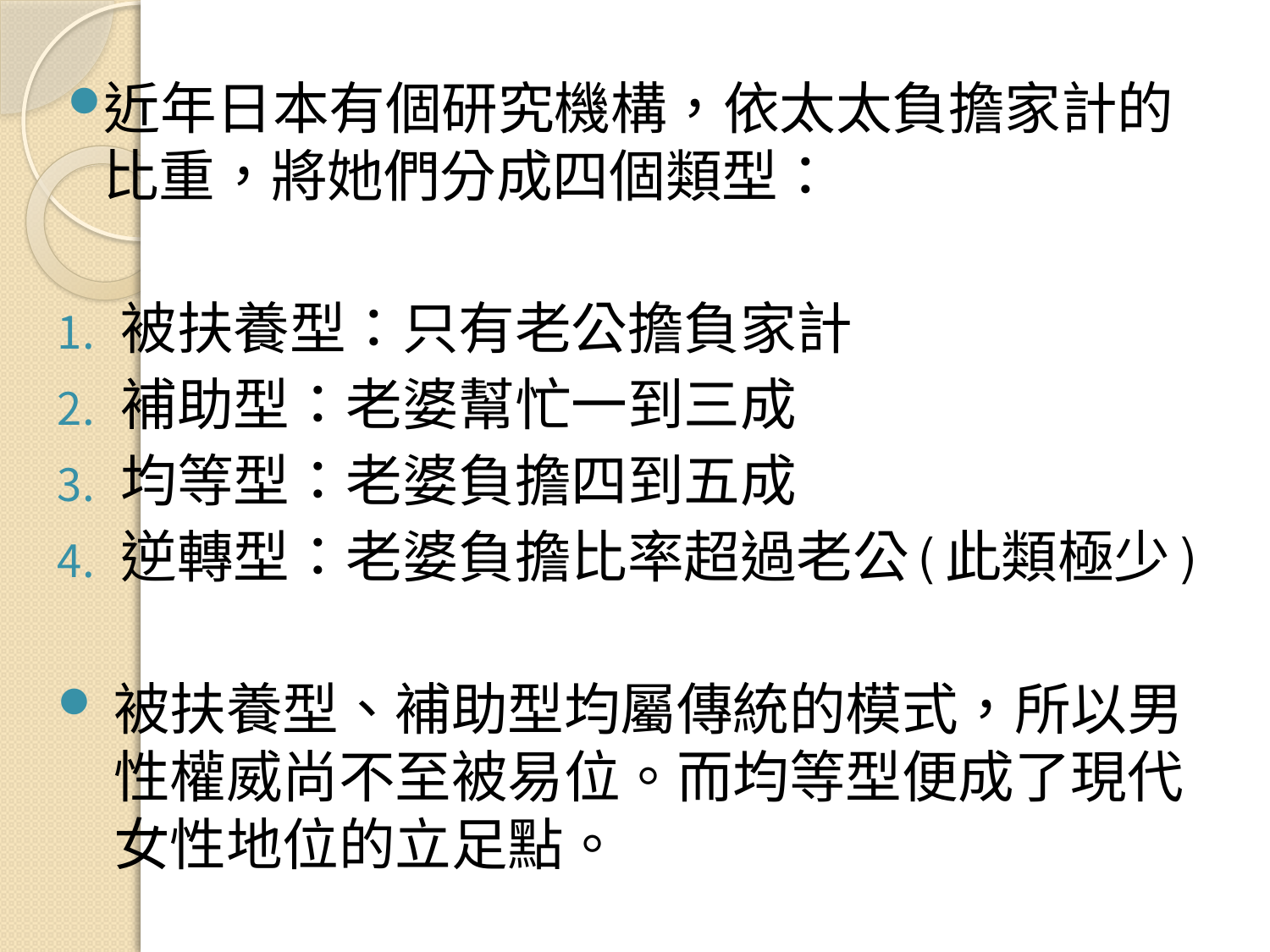

近年日本有個研究機構，依太太負擔家計的比重，將她們分成四個類型：

被扶養型：只有老公擔負家計
補助型：老婆幫忙一到三成
均等型：老婆負擔四到五成
逆轉型：老婆負擔比率超過老公(此類極少)

被扶養型、補助型均屬傳統的模式，所以男性權威尚不至被易位。而均等型便成了現代女性地位的立足點。